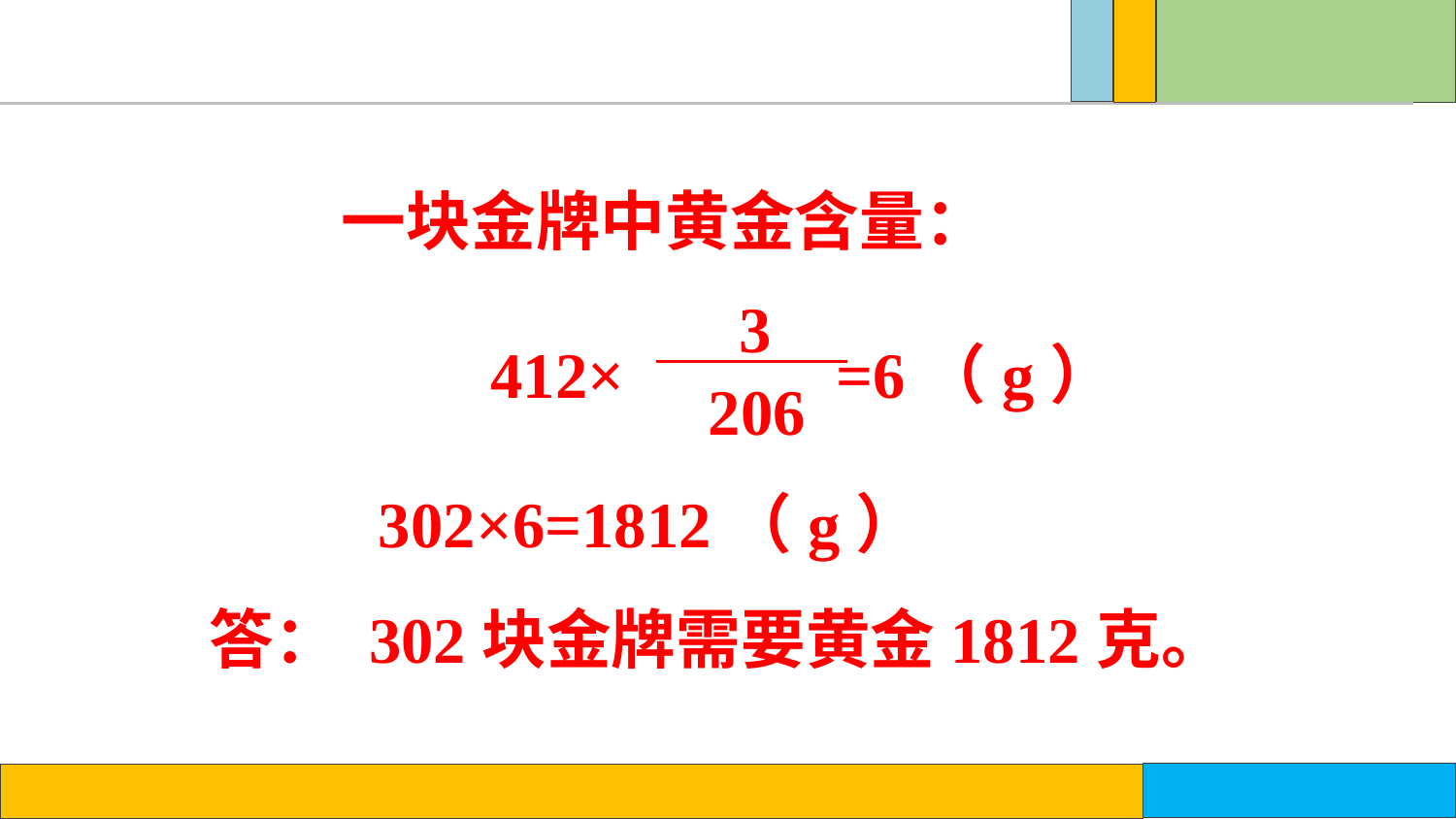

一块金牌中黄金含量：
3
206
412×             =6（g）
302×6=1812（g）
答： 302块金牌需要黄金1812克。